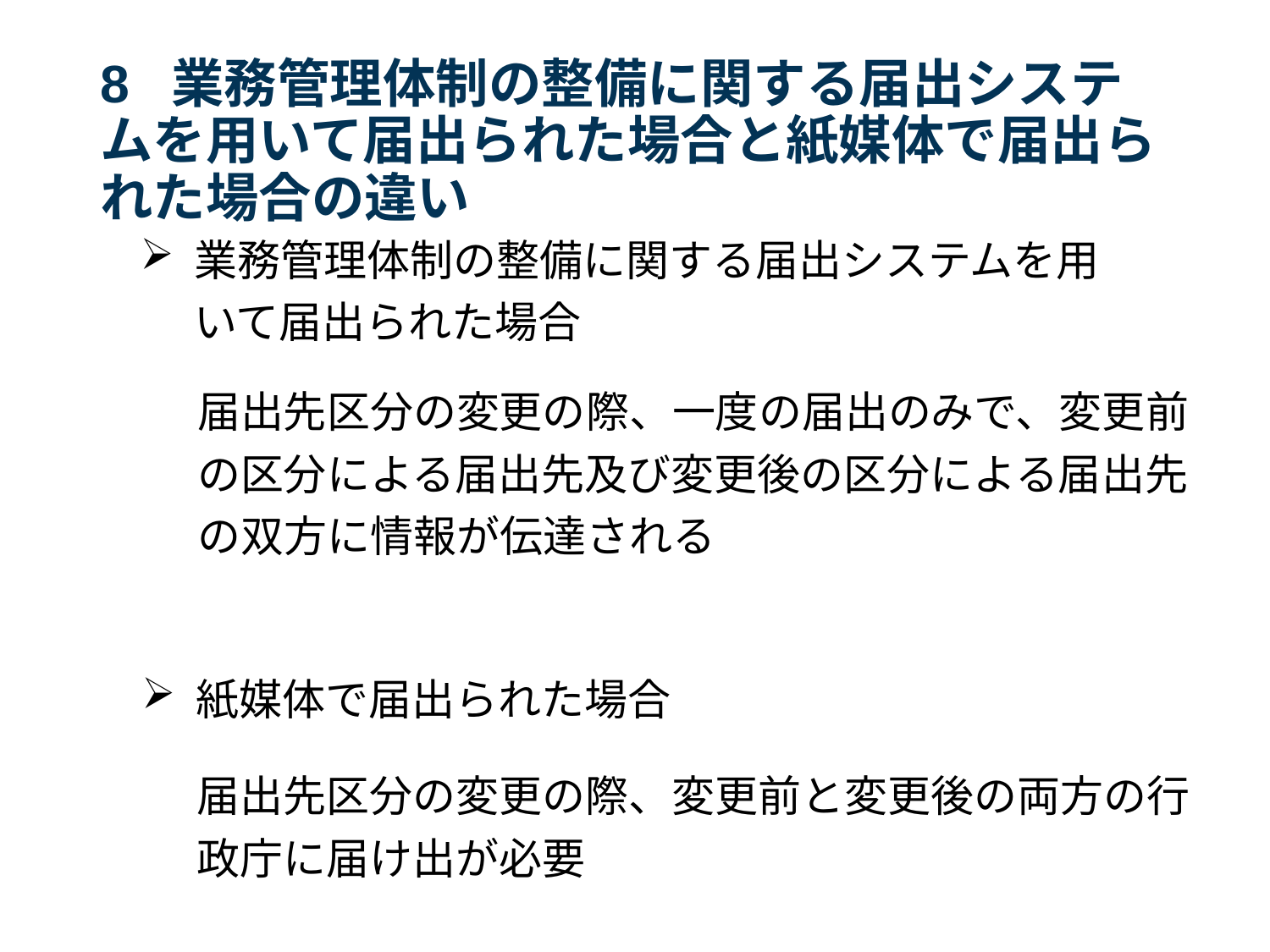

# 8  業務管理体制の整備に関する届出システムを用いて届出られた場合と紙媒体で届出られた場合の違い
業務管理体制の整備に関する届出システムを用いて届出られた場合
届出先区分の変更の際、一度の届出のみで、変更前の区分による届出先及び変更後の区分による届出先の双方に情報が伝達される
紙媒体で届出られた場合
届出先区分の変更の際、変更前と変更後の両方の行政庁に届け出が必要